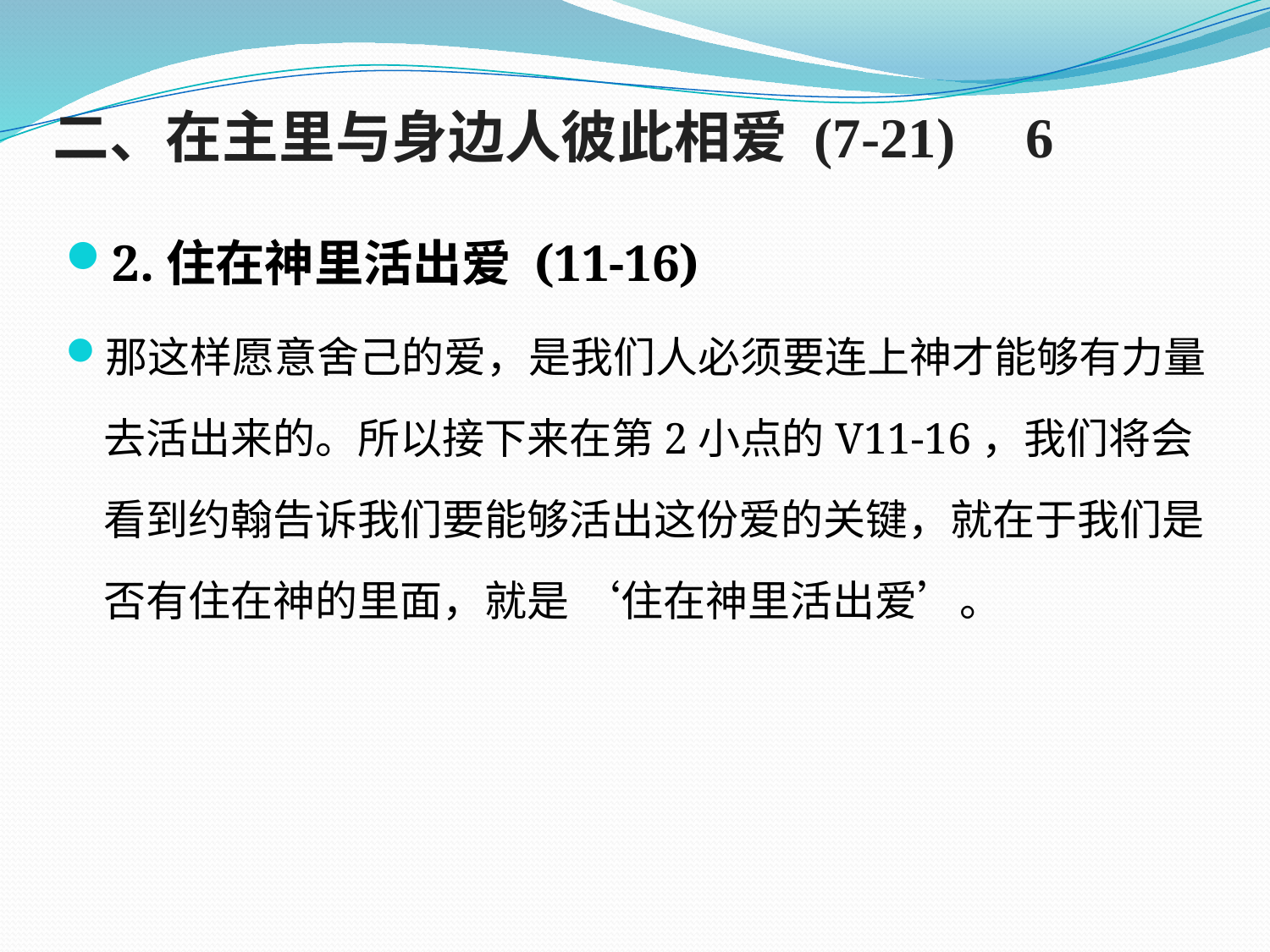

# 二、在主里与身边人彼此相爱 (7-21)     6
2.住在神里活出爱 (11-16)
那这样愿意舍己的爱，是我们人必须要连上神才能够有力量去活出来的。所以接下来在第2小点的V11-16，我们将会看到约翰告诉我们要能够活出这份爱的关键，就在于我们是否有住在神的里面，就是 ‘住在神里活出爱’。